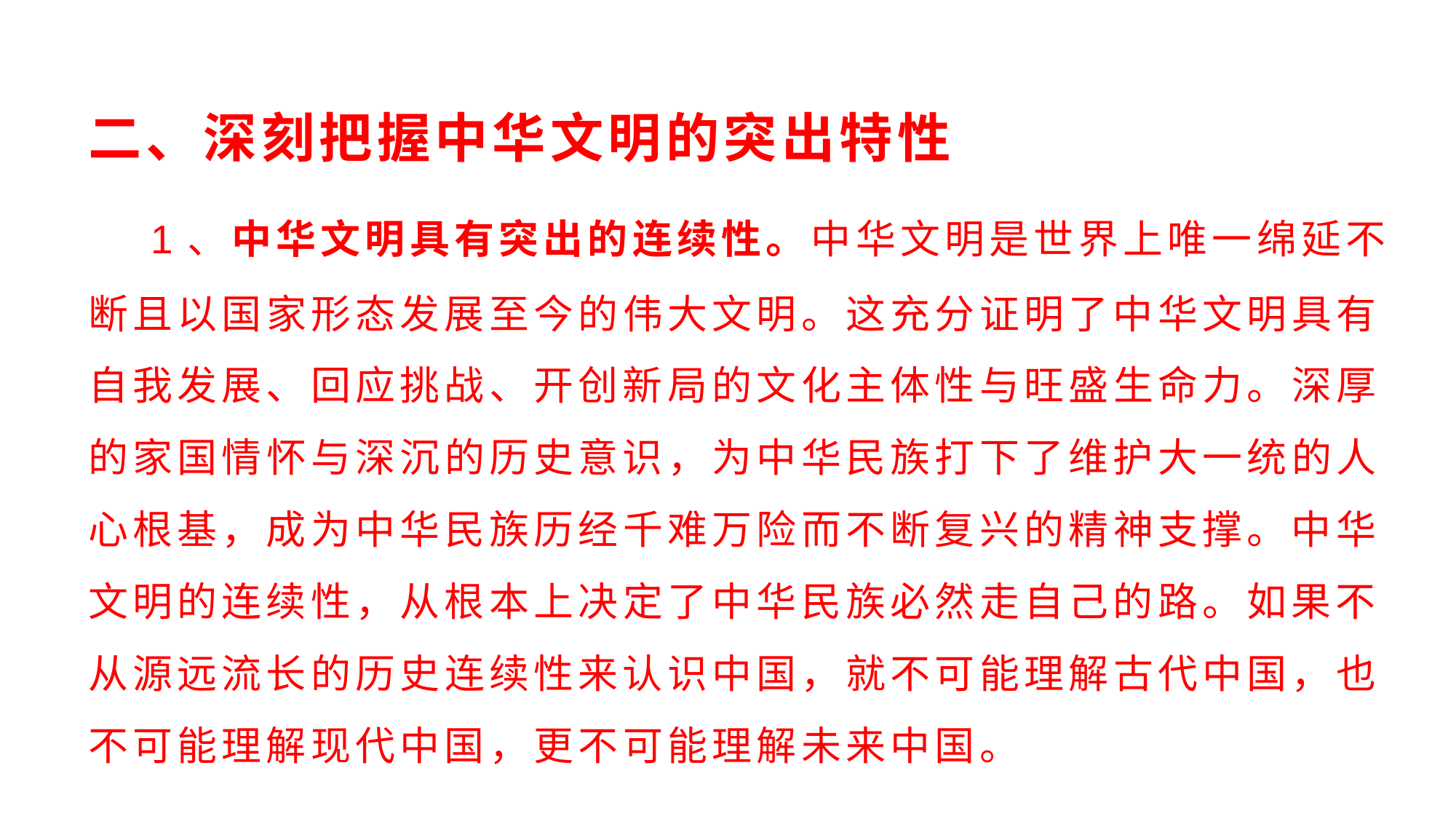

# 二、深刻把握中华文明的突出特性 1、中华文明具有突出的连续性。中华文明是世界上唯一绵延不断且以国家形态发展至今的伟大文明。这充分证明了中华文明具有自我发展、回应挑战、开创新局的文化主体性与旺盛生命力。深厚的家国情怀与深沉的历史意识，为中华民族打下了维护大一统的人心根基，成为中华民族历经千难万险而不断复兴的精神支撑。中华文明的连续性，从根本上决定了中华民族必然走自己的路。如果不从源远流长的历史连续性来认识中国，就不可能理解古代中国，也不可能理解现代中国，更不可能理解未来中国。